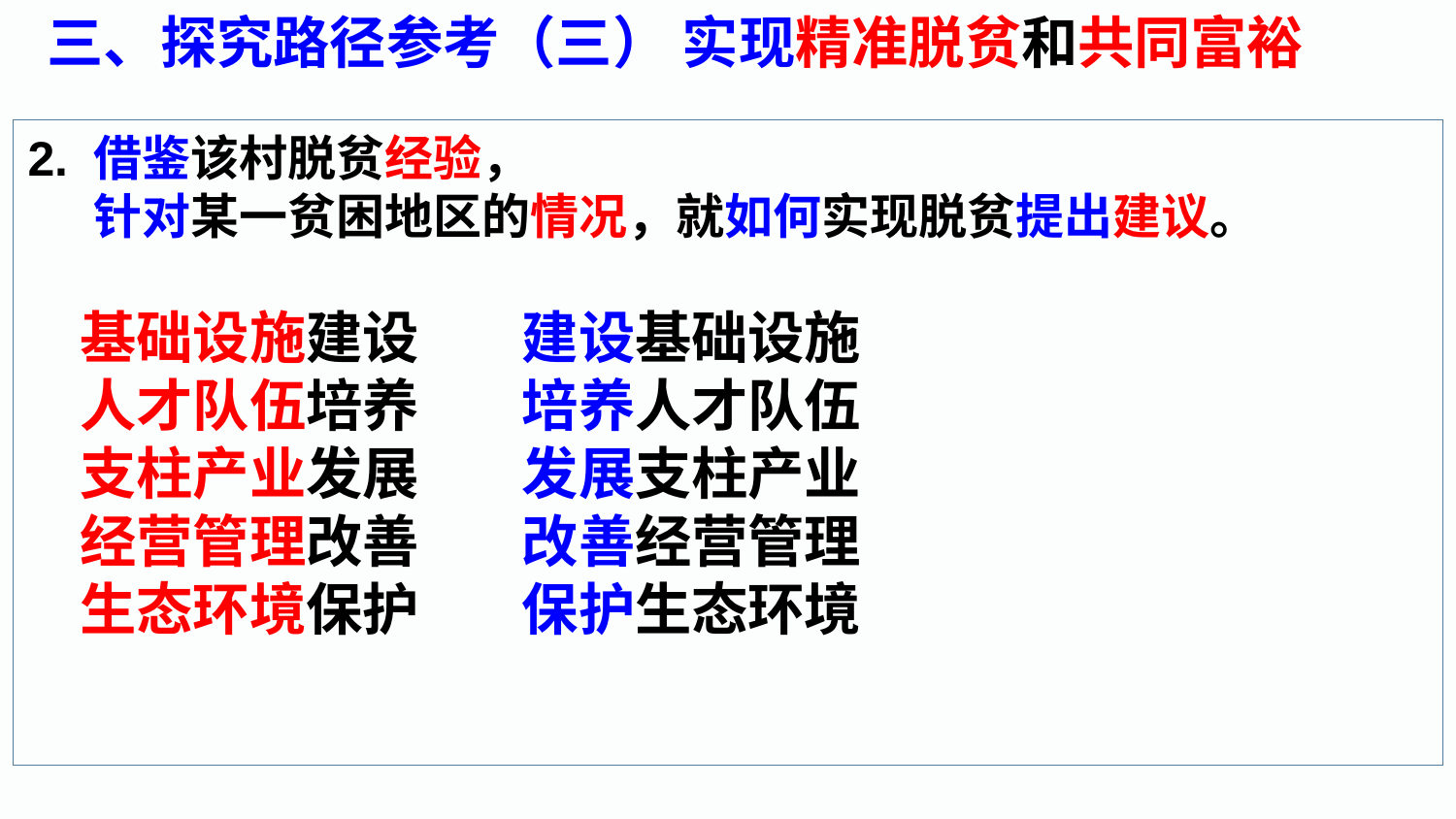

三、探究路径参考（三） 实现精准脱贫和共同富裕
2. 借鉴该村脱贫经验，
     针对某一贫困地区的情况，就如何实现脱贫提出建议。

   基础设施建设        建设基础设施
   人才队伍培养        培养人才队伍
   支柱产业发展        发展支柱产业
   经营管理改善        改善经营管理
   生态环境保护        保护生态环境